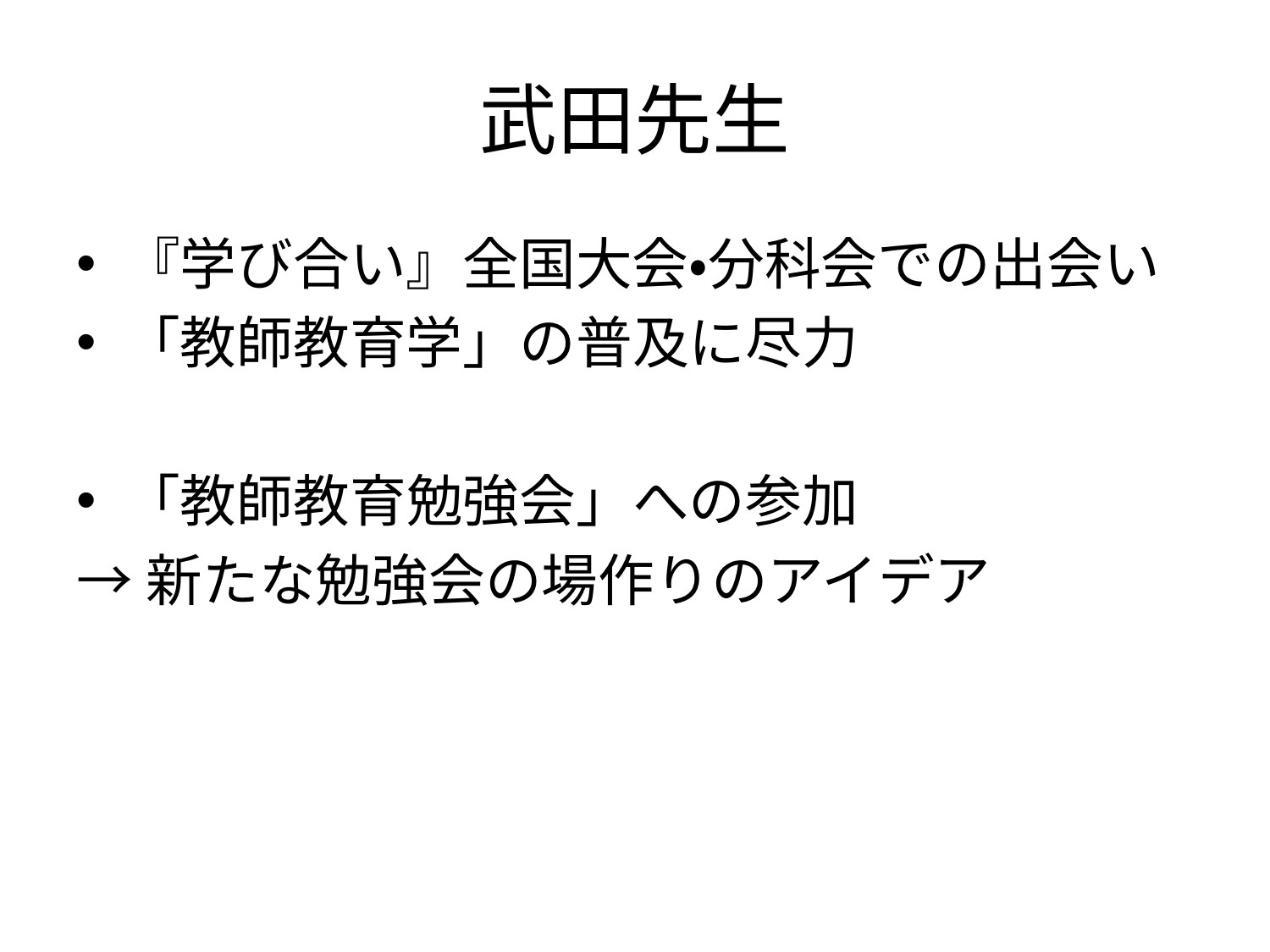

# 武田先生
『学び合い』全国大会・分科会での出会い
「教師教育学」の普及に尽力

「教師教育勉強会」への参加
→新たな勉強会の場作りのアイデア